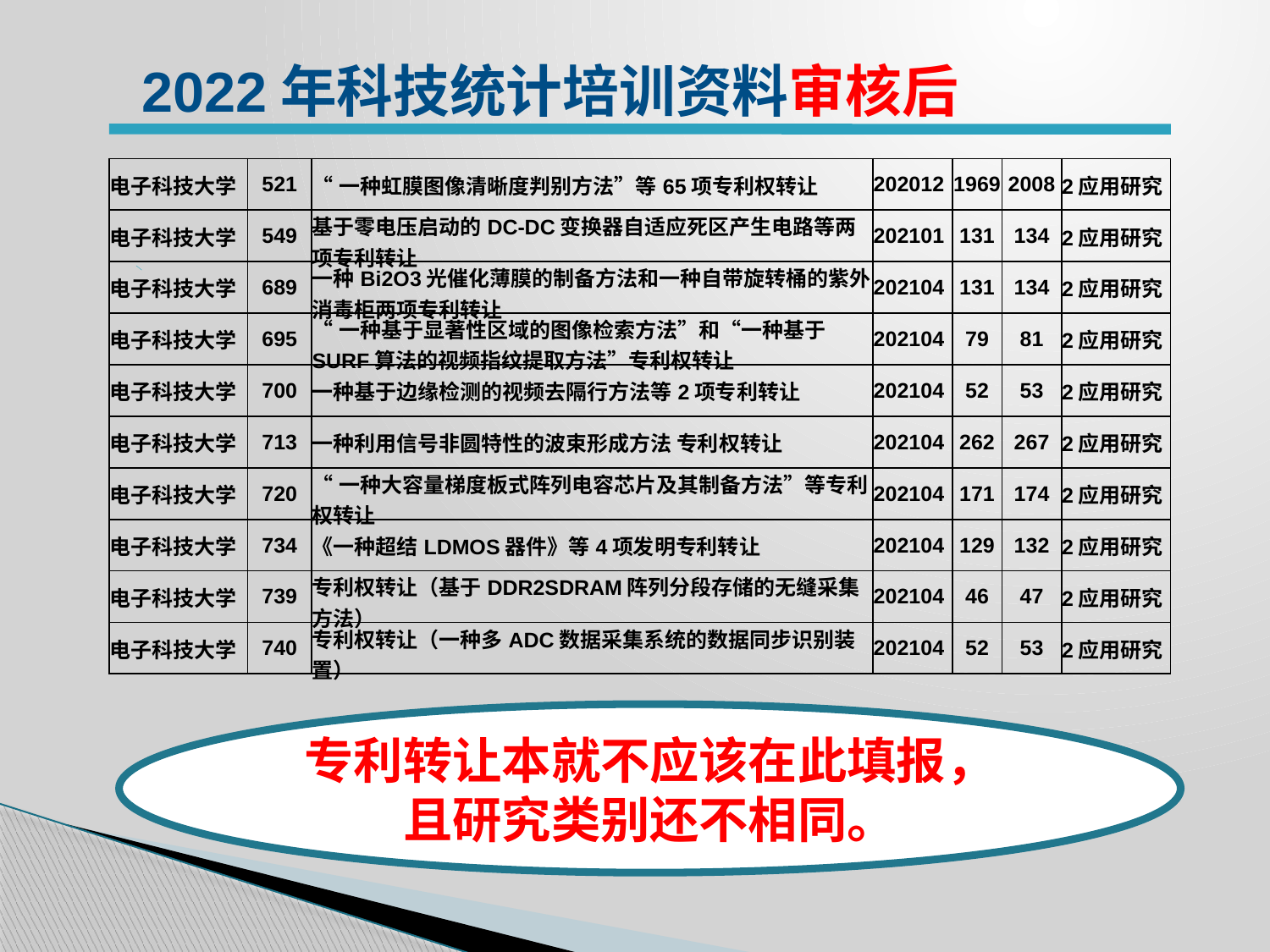

2022年科技统计培训资料审核后
| 电子科技大学 | 521 | “一种虹膜图像清晰度判别方法”等65项专利权转让 | 202012 | 1969 | 2008 | 2应用研究 |
| --- | --- | --- | --- | --- | --- | --- |
| 电子科技大学 | 549 | 基于零电压启动的DC-DC变换器自适应死区产生电路等两项专利转让 | 202101 | 131 | 134 | 2应用研究 |
| 电子科技大学 | 689 | 一种Bi2O3光催化薄膜的制备方法和一种自带旋转桶的紫外消毒柜两项专利转让 | 202104 | 131 | 134 | 2应用研究 |
| 电子科技大学 | 695 | “一种基于显著性区域的图像检索方法”和“一种基于SURF算法的视频指纹提取方法”专利权转让 | 202104 | 79 | 81 | 2应用研究 |
| 电子科技大学 | 700 | 一种基于边缘检测的视频去隔行方法等2项专利转让 | 202104 | 52 | 53 | 2应用研究 |
| 电子科技大学 | 713 | 一种利用信号非圆特性的波束形成方法 专利权转让 | 202104 | 262 | 267 | 2应用研究 |
| 电子科技大学 | 720 | “一种大容量梯度板式阵列电容芯片及其制备方法”等专利权转让 | 202104 | 171 | 174 | 2应用研究 |
| 电子科技大学 | 734 | 《一种超结LDMOS器件》等4项发明专利转让 | 202104 | 129 | 132 | 2应用研究 |
| 电子科技大学 | 739 | 专利权转让（基于DDR2SDRAM阵列分段存储的无缝采集方法） | 202104 | 46 | 47 | 2应用研究 |
| 电子科技大学 | 740 | 专利权转让（一种多ADC数据采集系统的数据同步识别装置） | 202104 | 52 | 53 | 2应用研究 |
专利转让本就不应该在此填报，且研究类别还不相同。